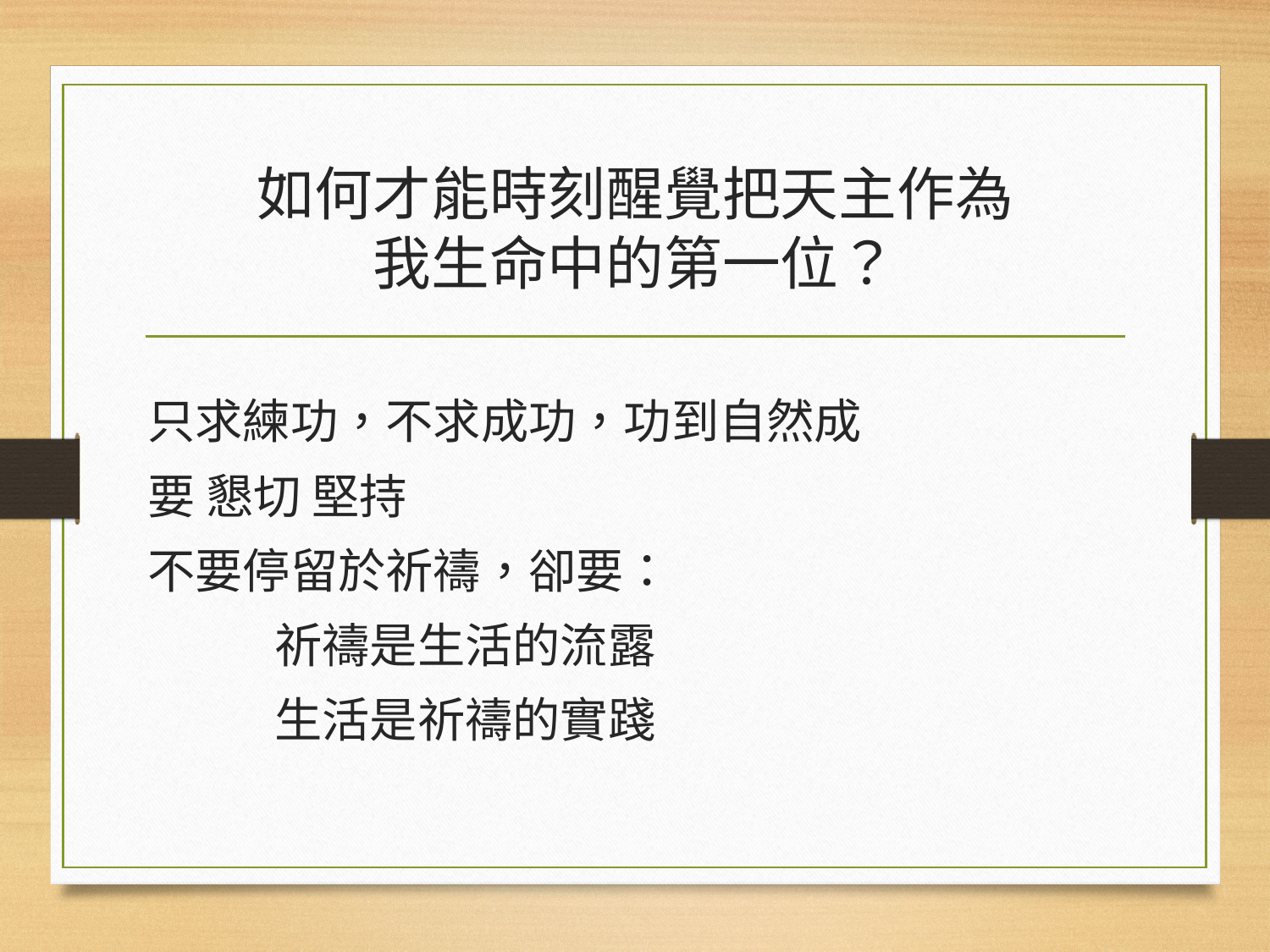

# 如何才能時刻醒覺把天主作為 我生命中的第一位？
只求練功，不求成功，功到自然成
要 懇切 堅持
不要停留於祈禱，卻要：
	祈禱是生活的流露
	生活是祈禱的實踐